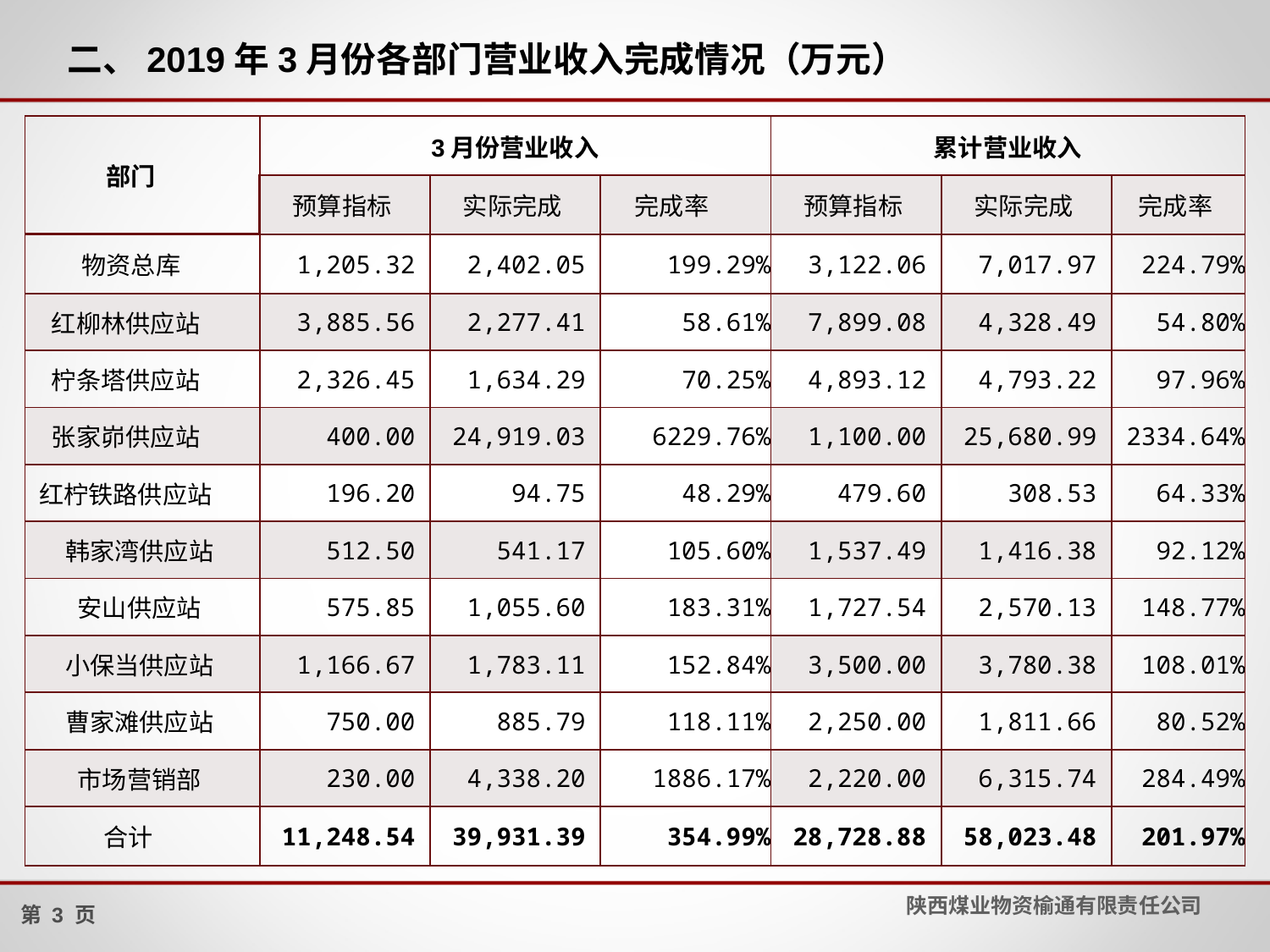

# 二、2019年3月份各部门营业收入完成情况（万元）
| 部门 | 3月份营业收入 |  |  | 累计营业收入 |  |  |
| --- | --- | --- | --- | --- | --- | --- |
|  | 预算指标 | 实际完成 | 完成率 | 预算指标 | 实际完成 | 完成率 |
| 物资总库 | 1,205.32 | 2,402.05 | 199.29% | 3,122.06 | 7,017.97 | 224.79% |
| 红柳林供应站 | 3,885.56 | 2,277.41 | 58.61% | 7,899.08 | 4,328.49 | 54.80% |
| 柠条塔供应站 | 2,326.45 | 1,634.29 | 70.25% | 4,893.12 | 4,793.22 | 97.96% |
| 张家峁供应站 | 400.00 | 24,919.03 | 6229.76% | 1,100.00 | 25,680.99 | 2334.64% |
| 红柠铁路供应站 | 196.20 | 94.75 | 48.29% | 479.60 | 308.53 | 64.33% |
| 韩家湾供应站 | 512.50 | 541.17 | 105.60% | 1,537.49 | 1,416.38 | 92.12% |
| 安山供应站 | 575.85 | 1,055.60 | 183.31% | 1,727.54 | 2,570.13 | 148.77% |
| 小保当供应站 | 1,166.67 | 1,783.11 | 152.84% | 3,500.00 | 3,780.38 | 108.01% |
| 曹家滩供应站 | 750.00 | 885.79 | 118.11% | 2,250.00 | 1,811.66 | 80.52% |
| 市场营销部 | 230.00 | 4,338.20 | 1886.17% | 2,220.00 | 6,315.74 | 284.49% |
| 合计 | 11,248.54 | 39,931.39 | 354.99% | 28,728.88 | 58,023.48 | 201.97% |